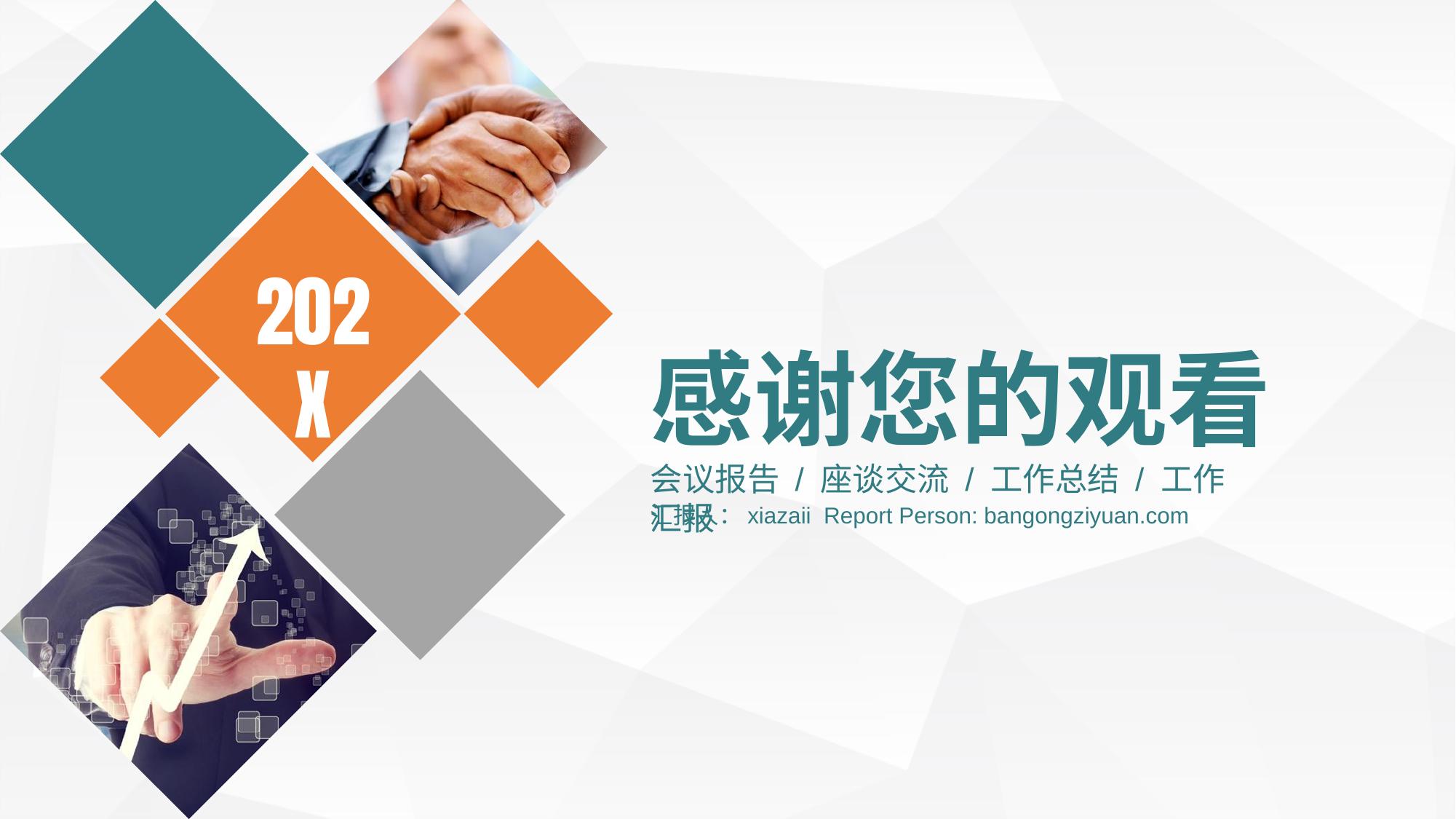

202X

感谢您的观看

会议报告 / 座谈交流 / 工作总结 / 工作汇报
汇报人：xiazaii  Report Person: bangongziyuan.com